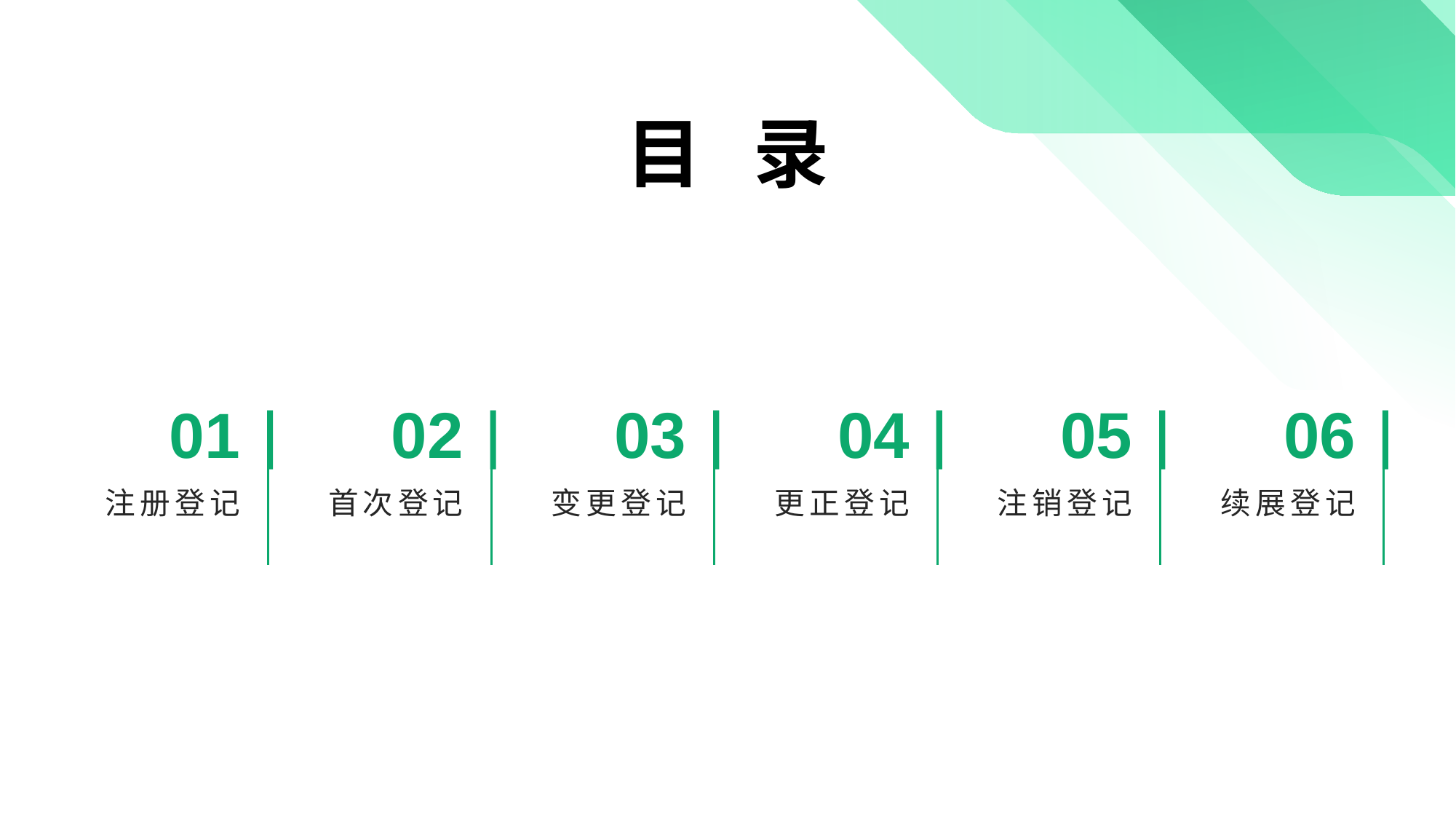

# 目   录
01
02
03
04
05
06

注册登记
首次登记
变更登记
更正登记
注销登记
续展登记